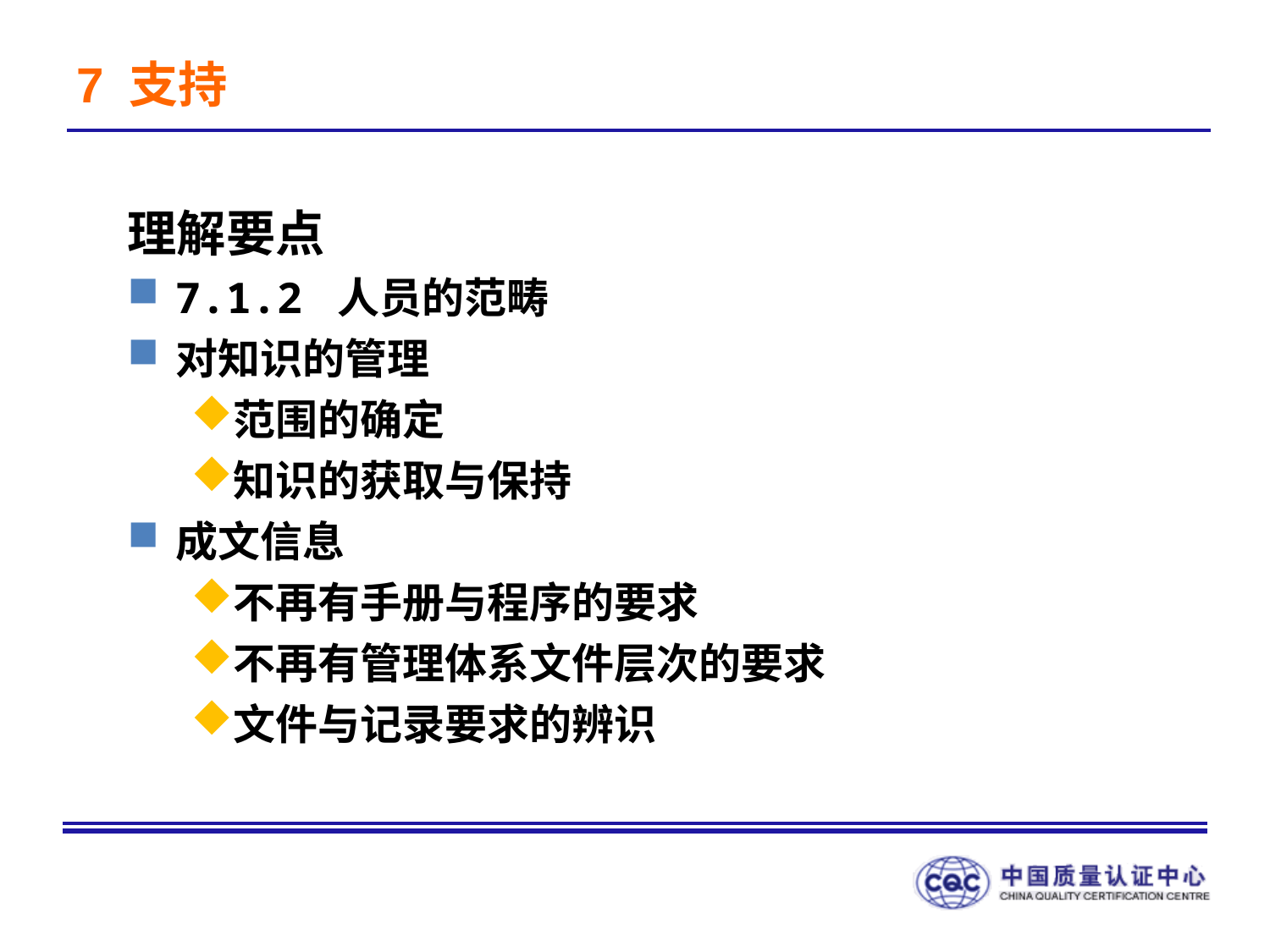

7 支持
理解要点
7.1.2 人员的范畴
对知识的管理
范围的确定
知识的获取与保持
成文信息
不再有手册与程序的要求
不再有管理体系文件层次的要求
文件与记录要求的辨识